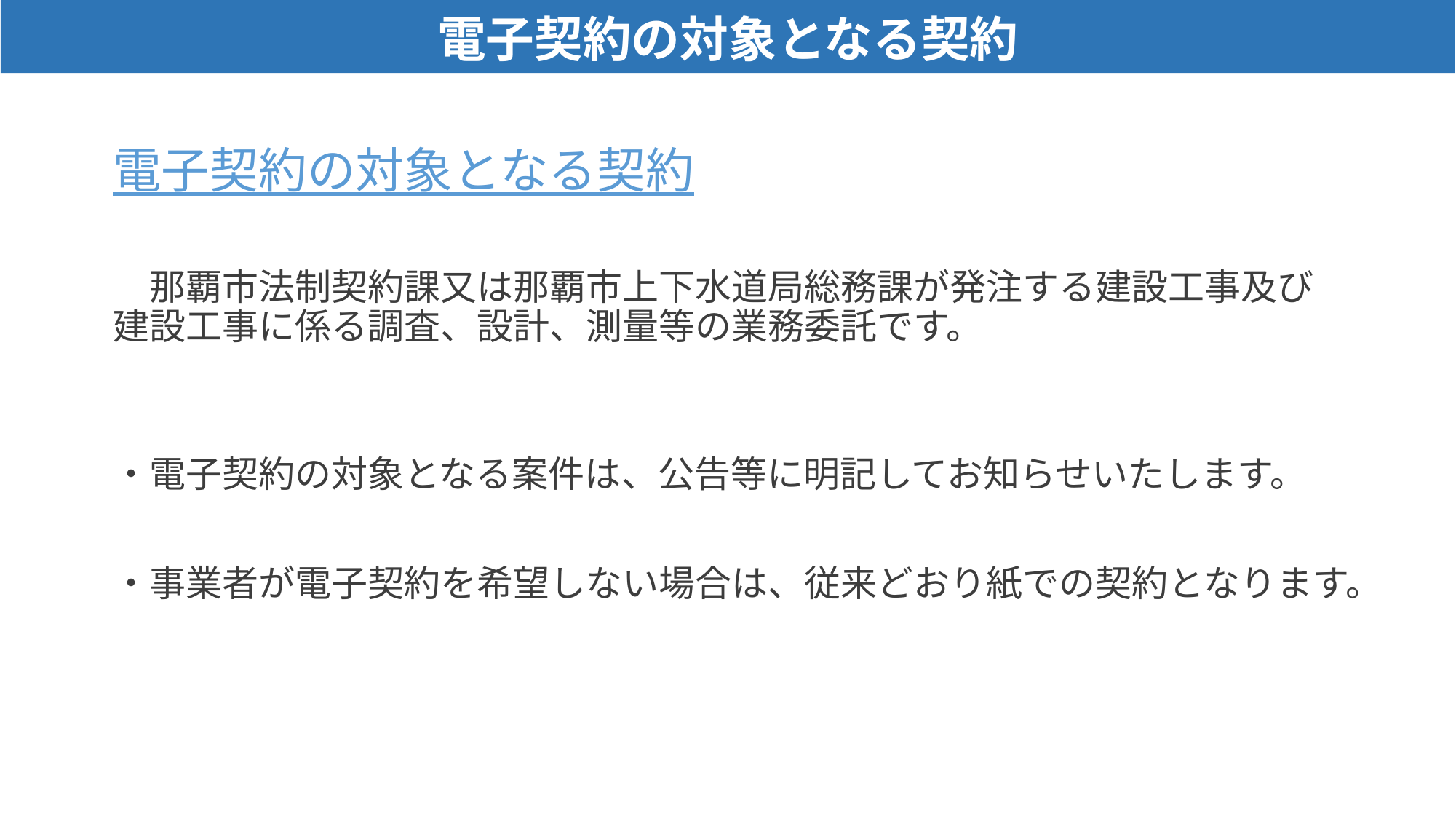

# 電子契約の対象となる契約
電子契約の対象となる契約

　那覇市法制契約課又は那覇市上下水道局総務課が発注する建設工事及び建設工事に係る調査、設計、測量等の業務委託です。

・電子契約の対象となる案件は、公告等に明記してお知らせいたします。

・事業者が電子契約を希望しない場合は、従来どおり紙での契約となります。